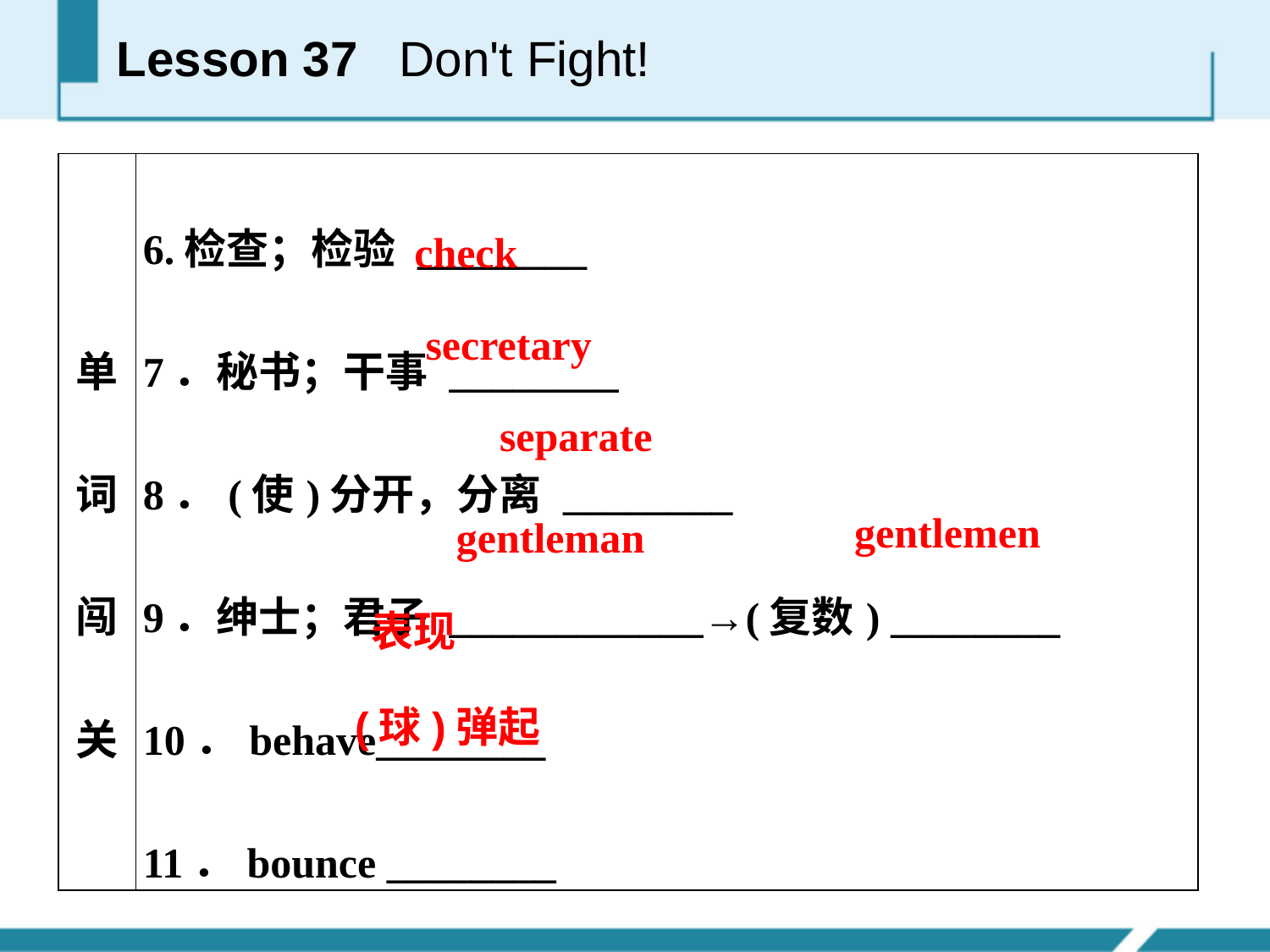

| 单词闯关 | 6.检查；检验 \_\_\_\_\_\_\_\_ 7．秘书；干事 \_\_\_\_\_\_\_\_ 8．(使)分开，分离 \_\_\_\_\_\_\_\_ 9．绅士；君子 \_\_\_\_\_\_\_\_\_\_\_\_→(复数) \_\_\_\_\_\_\_\_ 10．behave\_\_\_\_\_\_\_\_ 11．bounce \_\_\_\_\_\_\_\_ |
| --- | --- |
check
secretary
separate
gentlemen
gentleman
表现
  (球)弹起